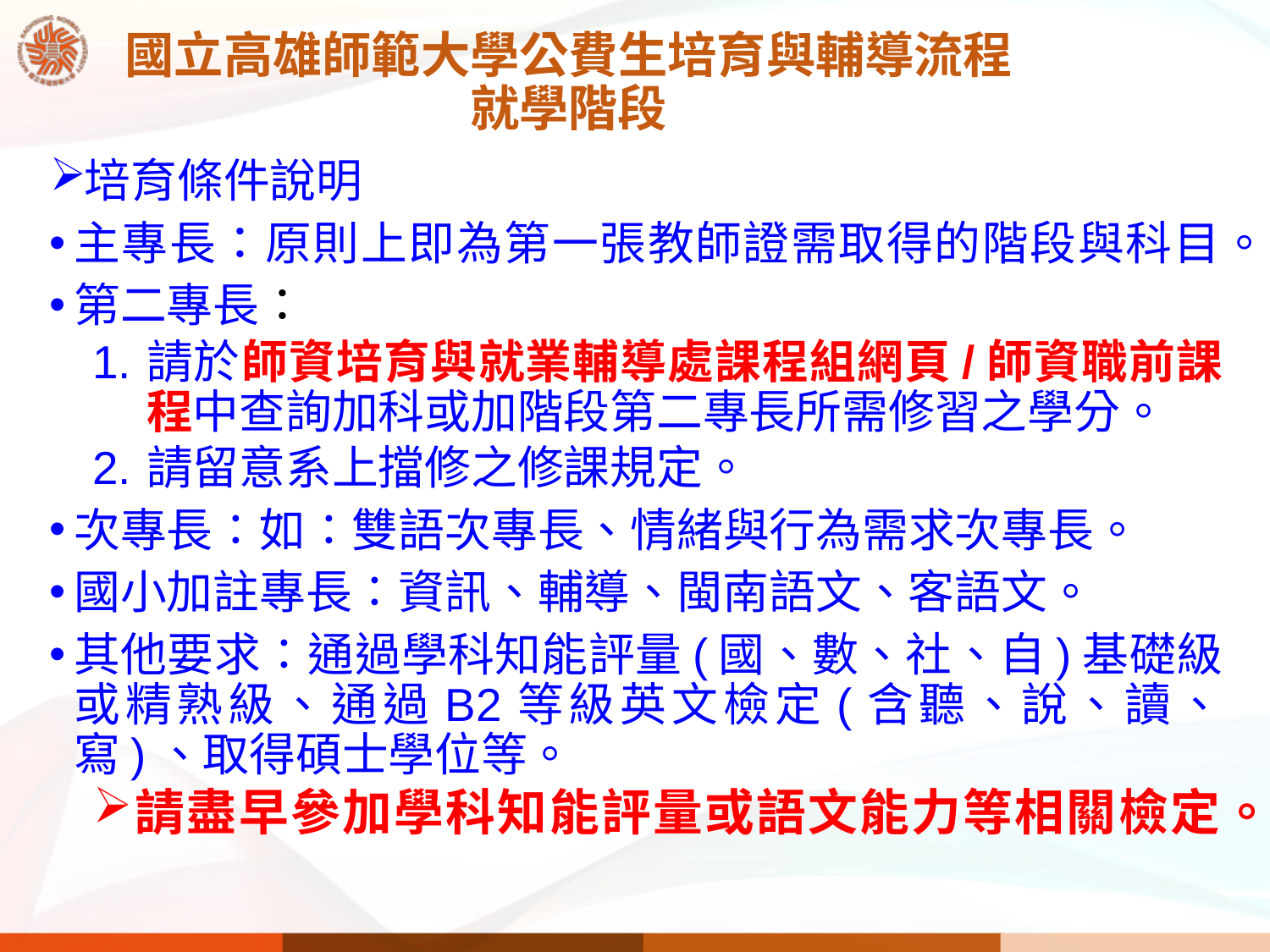

# 國立高雄師範大學公費生培育與輔導流程 就學階段
培育條件說明
主專長：原則上即為第一張教師證需取得的階段與科目。
第二專長：
請於師資培育與就業輔導處課程組網頁/師資職前課程中查詢加科或加階段第二專長所需修習之學分。
請留意系上擋修之修課規定。
次專長∶如∶雙語次專長、情緒與行為需求次專長。
國小加註專長∶資訊、輔導、閩南語文、客語文。
其他要求∶通過學科知能評量(國、數、社、自)基礎級或精熟級、通過B2等級英文檢定(含聽、說、讀、寫)、取得碩士學位等。
請盡早參加學科知能評量或語文能力等相關檢定。